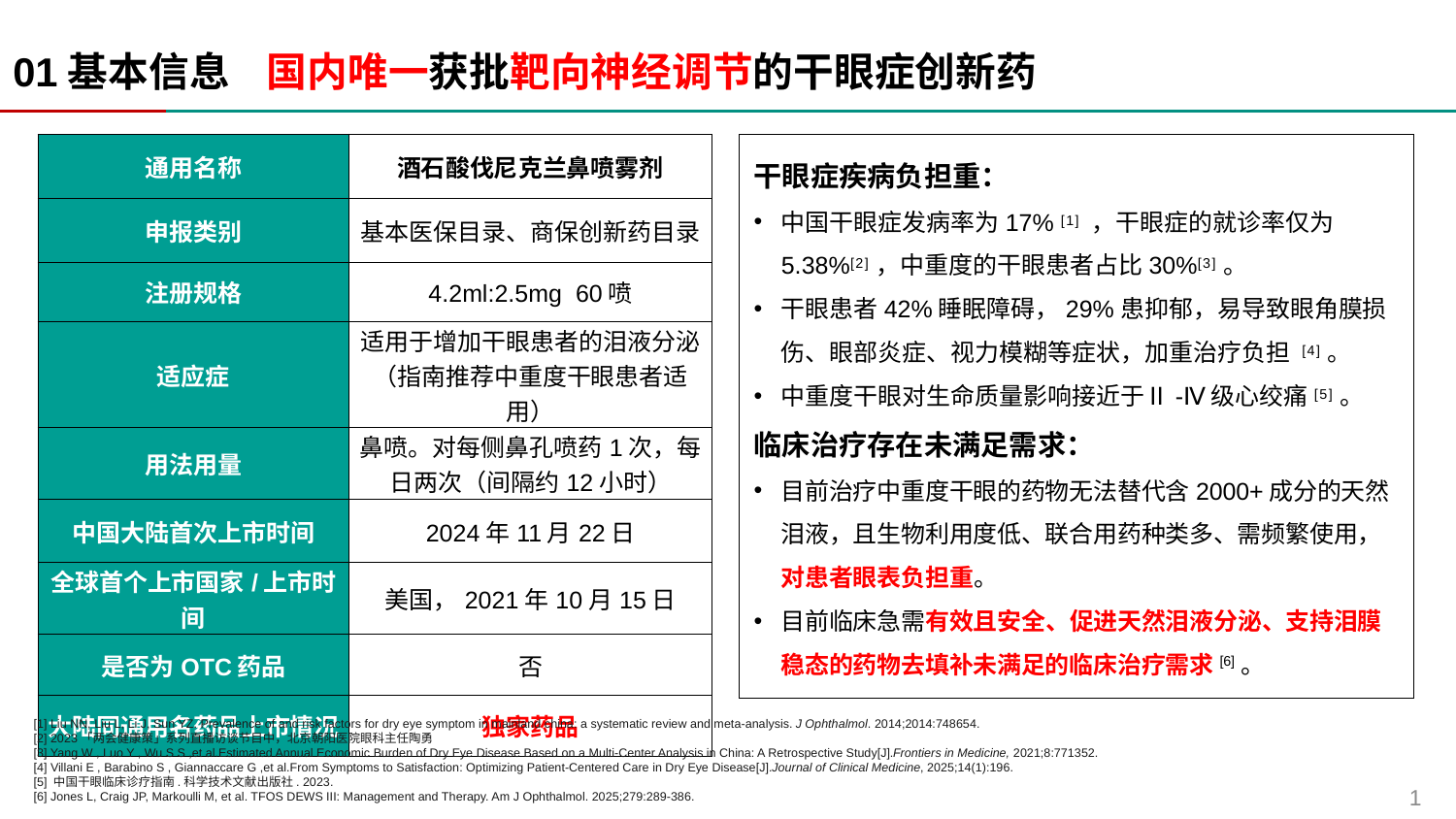

# 01基本信息    国内唯一获批靶向神经调节的干眼症创新药
| 通用名称 | 酒石酸伐尼克兰鼻喷雾剂 |
| --- | --- |
| 申报类别 | 基本医保目录、商保创新药目录 |
| 注册规格 | 4.2ml:2.5mg 60喷 |
| 适应症 | 适用于增加干眼患者的泪液分泌 （指南推荐中重度干眼患者适用） |
| 用法用量 | 鼻喷。对每侧鼻孔喷药1次，每日两次（间隔约12小时） |
| 中国大陆首次上市时间 | 2024年11月22日 |
| 全球首个上市国家/上市时间 | 美国，2021年10月15日 |
| 是否为OTC药品 | 否 |
| 大陆同通用名药品上市情况 | 独家药品 |
干眼症疾病负担重：
中国干眼症发病率为17% [1] ，干眼症的就诊率仅为5.38%[2]，中重度的干眼患者占比30%[3]。
干眼患者42%睡眠障碍，29%患抑郁，易导致眼角膜损伤、眼部炎症、视力模糊等症状，加重治疗负担 [4]。
中重度干眼对生命质量影响接近于Ⅱ-Ⅳ级心绞痛[5]。
临床治疗存在未满足需求：
目前治疗中重度干眼的药物无法替代含2000+成分的天然泪液，且生物利用度低、联合用药种类多、需频繁使用，对患者眼表负担重。
目前临床急需有效且安全、促进天然泪液分泌、支持泪膜稳态的药物去填补未满足的临床治疗需求[6]。
[1] Liu NN, Liu L, Li J, Sun YZ. Prevalence of and risk factors for dry eye symptom in mainland china: a systematic review and meta-analysis. J Ophthalmol. 2014;2014:748654.
[2] 2023「两会健康策」系列直播访谈节目中，北京朝阳医院眼科主任陶勇
[3] Yang W , Luo Y , Wu S S ,et al.Estimated Annual Economic Burden of Dry Eye Disease Based on a Multi-Center Analysis in China: A Retrospective Study[J].Frontiers in Medicine, 2021;8:771352.
[4] Villani E , Barabino S , Giannaccare G ,et al.From Symptoms to Satisfaction: Optimizing Patient-Centered Care in Dry Eye Disease[J].Journal of Clinical Medicine, 2025;14(1):196.
[5] 中国干眼临床诊疗指南.科学技术文献出版社. 2023.
[6] Jones L, Craig JP, Markoulli M, et al. TFOS DEWS III: Management and Therapy. Am J Ophthalmol. 2025;279:289-386.
1